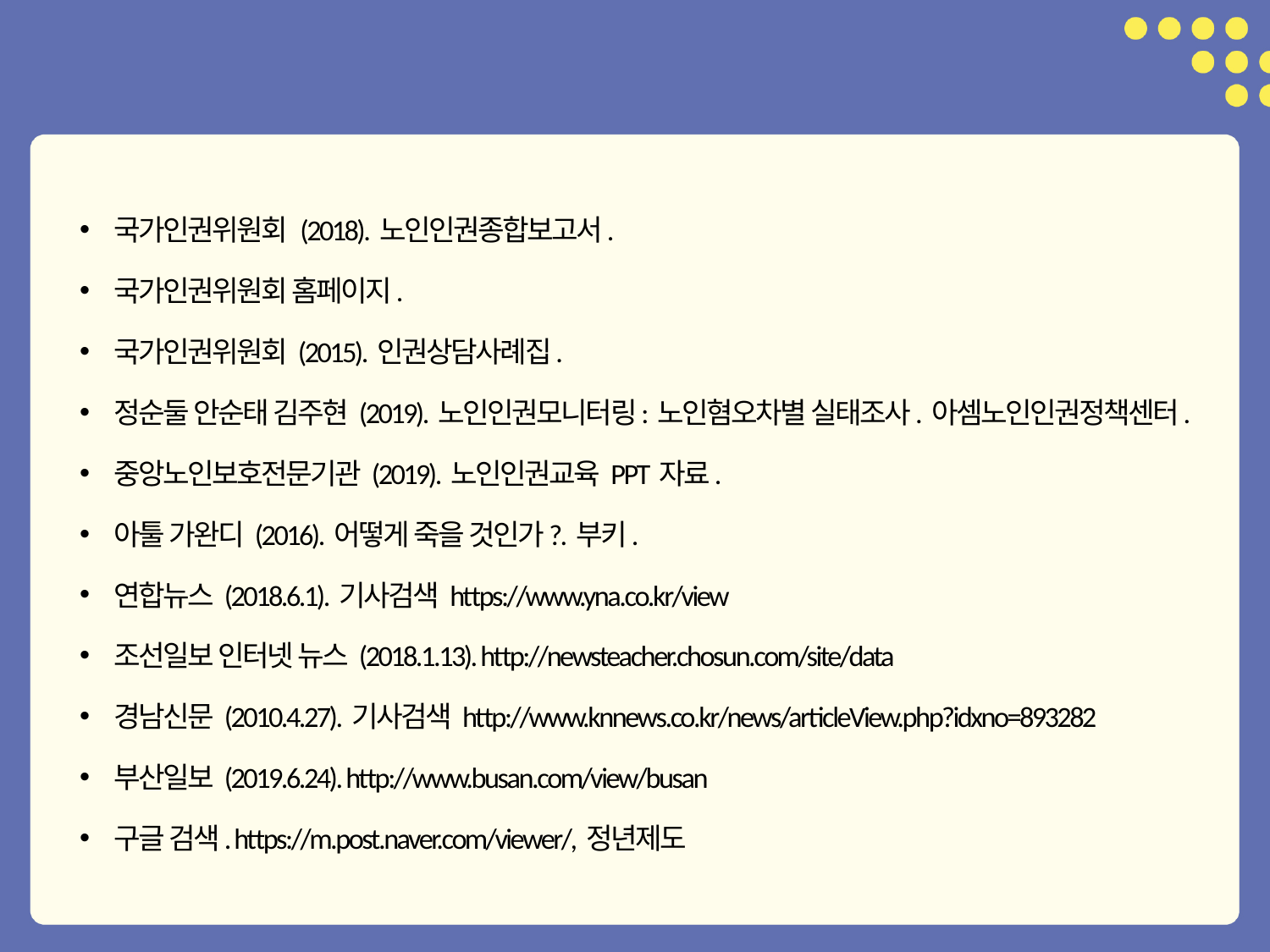

국가인권위원회 (2018). 노인인권종합보고서.
국가인권위원회 홈페이지.
국가인권위원회 (2015). 인권상담사례집.
정순둘 안순태 김주현 (2019). 노인인권모니터링: 노인혐오차별 실태조사. 아셈노인인권정책센터.
중앙노인보호전문기관 (2019). 노인인권교육 PPT 자료.
아툴 가완디 (2016). 어떻게 죽을 것인가?. 부키.
연합뉴스 (2018.6.1). 기사검색 https://www.yna.co.kr/view
조선일보 인터넷 뉴스 (2018.1.13). http://newsteacher.chosun.com/site/data
경남신문 (2010.4.27). 기사검색 http://www.knnews.co.kr/news/articleView.php?idxno=893282
부산일보 (2019.6.24). http://www.busan.com/view/busan
구글 검색. https://m.post.naver.com/viewer/, 정년제도
49